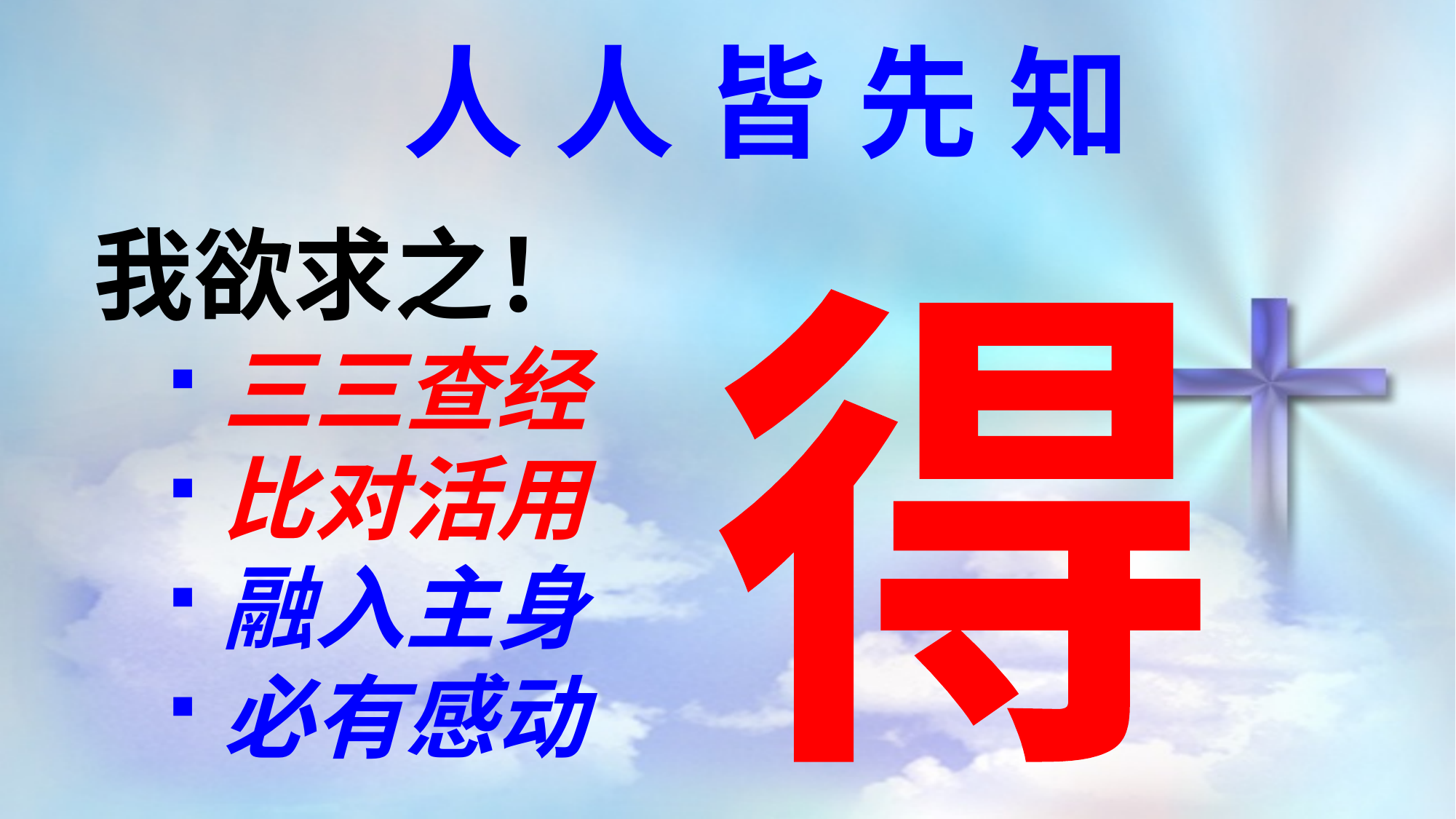

人人皆先知
我欲求之！
三三查经
比对活用
融入主身
必有感动
得